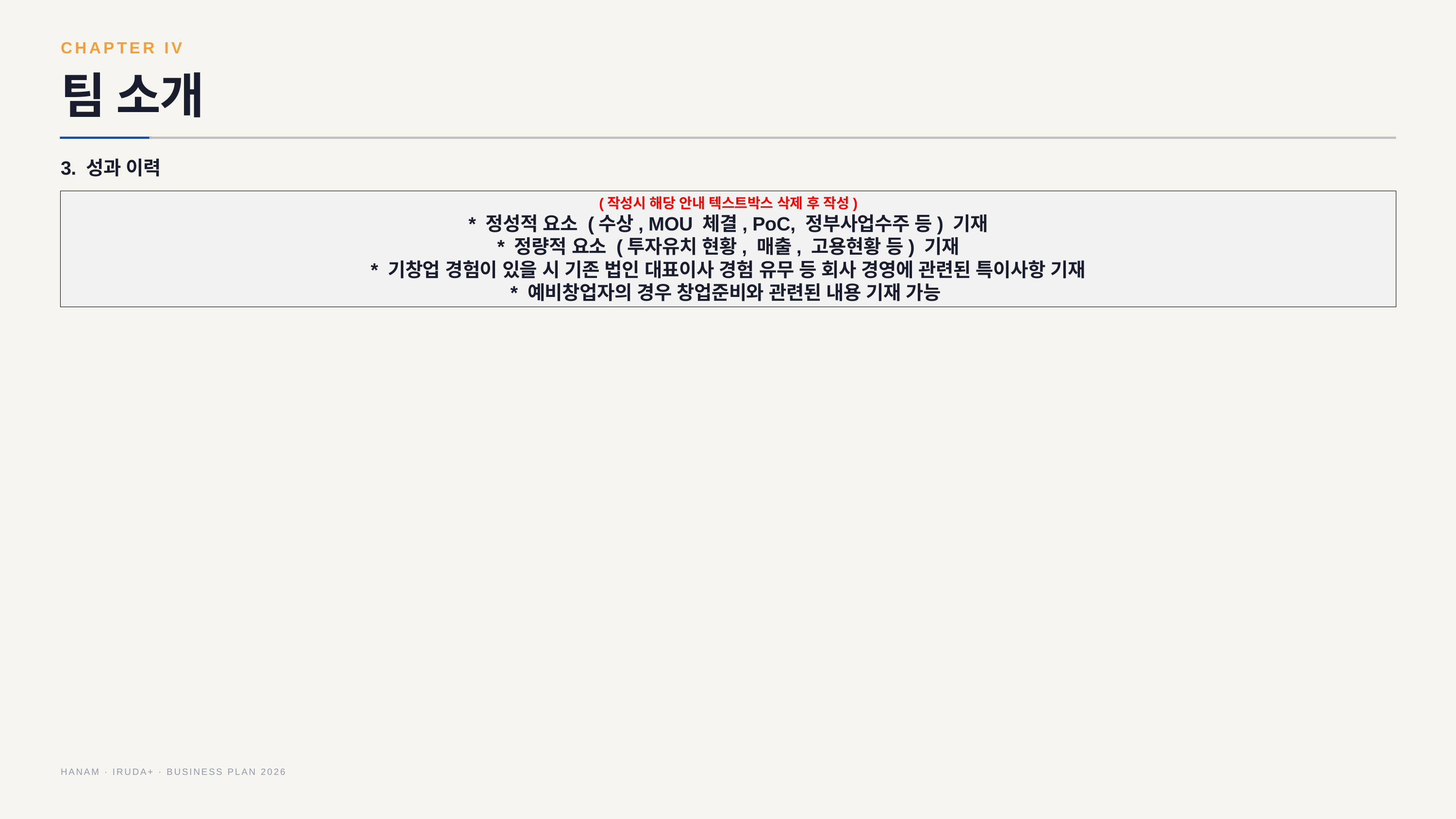

CHAPTER IV
팀 소개

3. 성과 이력
(작성시 해당 안내 텍스트박스 삭제 후 작성)
* 정성적 요소 (수상, MOU 체결, PoC, 정부사업수주 등) 기재
* 정량적 요소 (투자유치 현황, 매출, 고용현황 등) 기재
* 기창업 경험이 있을 시 기존 법인 대표이사 경험 유무 등 회사 경영에 관련된 특이사항 기재
* 예비창업자의 경우 창업준비와 관련된 내용 기재 가능
HANAM · IRUDA+ · BUSINESS PLAN 2026